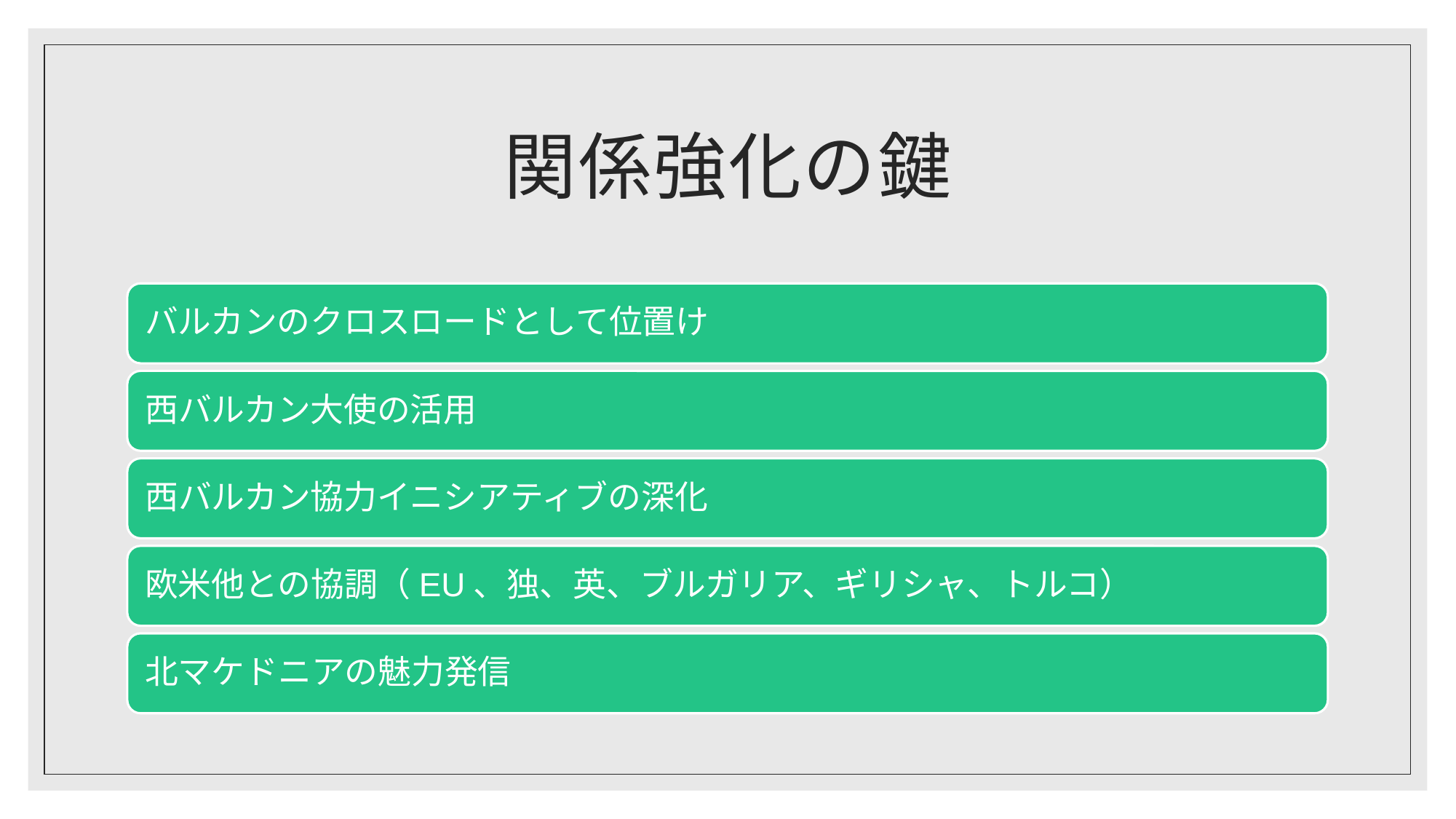

# 関係強化の鍵
バルカンのクロスロードとして位置け
西バルカン大使の活用
西バルカン協力イニシアティブの深化
欧米他との協調（EU、独、英、ブルガリア、ギリシャ、トルコ）
北マケドニアの魅力発信